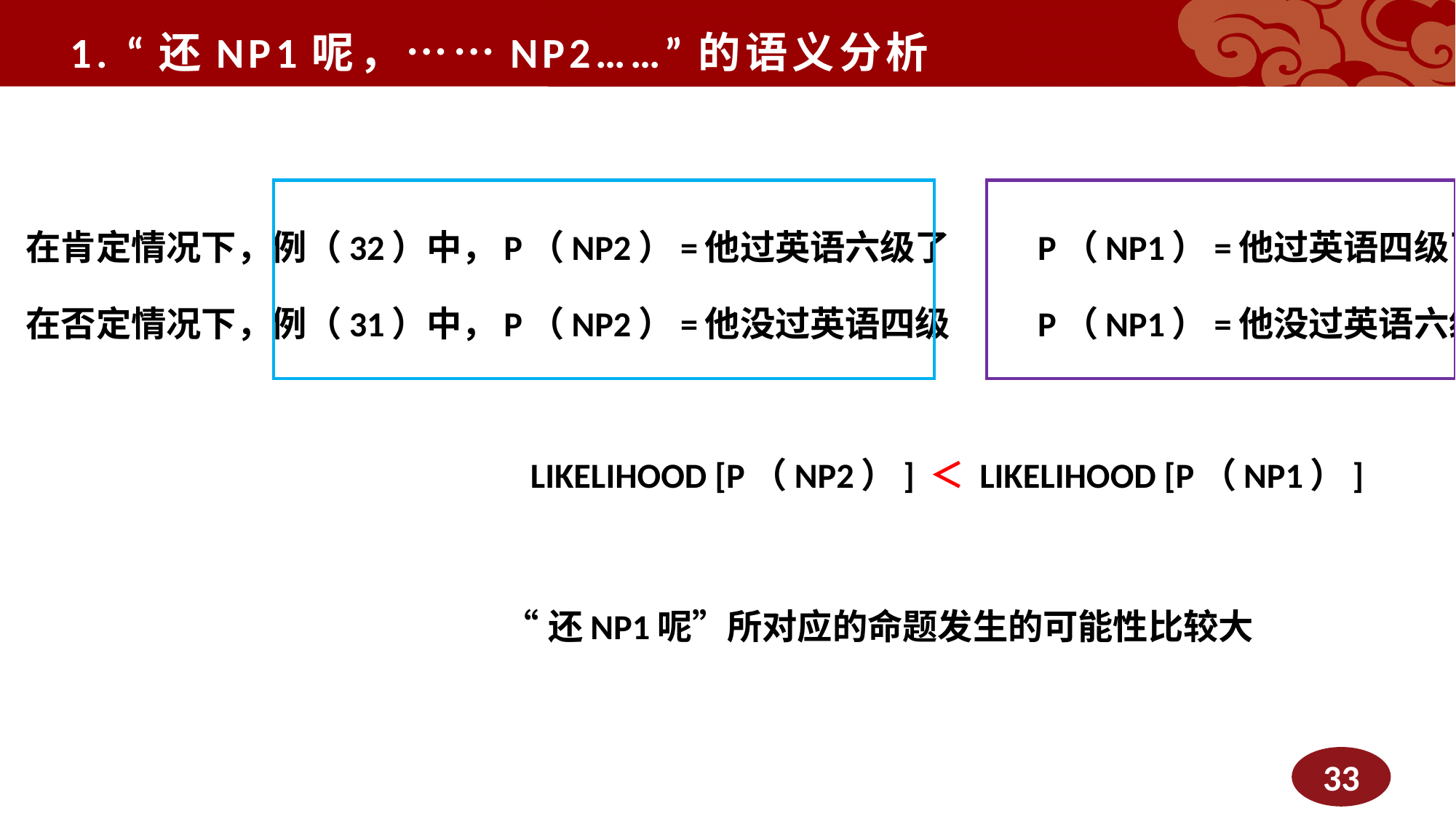

1. “还NP1呢，……NP2……”的语义分析

在肯定情况下，例（32）中，P（NP2）=他过英语六级了          P（NP1）=他过英语四级了。
在否定情况下，例（31）中，P（NP2）=他没过英语四级          P（NP1）=他没过英语六级。

                                                               LIKELIHOOD [P（NP2）] ＜ LIKELIHOOD [P（NP1）]

                                                            “还NP1呢”所对应的命题发生的可能性比较大